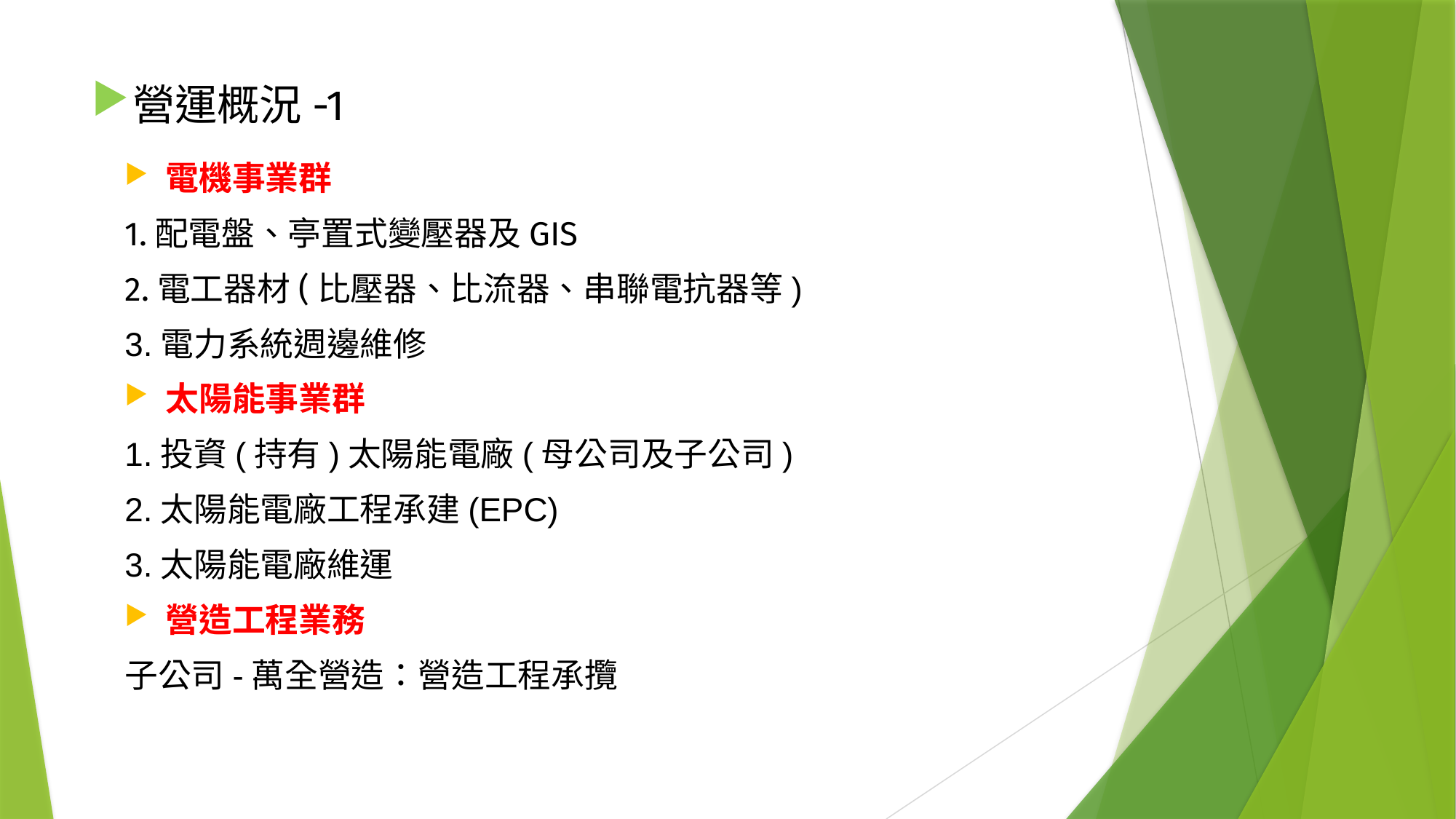

# 營運概況-1
電機事業群
1.配電盤、亭置式變壓器及GIS
2.電工器材(比壓器、比流器、串聯電抗器等)
3.電力系統週邊維修
太陽能事業群
1.投資(持有)太陽能電廠(母公司及子公司)
2.太陽能電廠工程承建(EPC)
3.太陽能電廠維運
營造工程業務
子公司-萬全營造：營造工程承攬